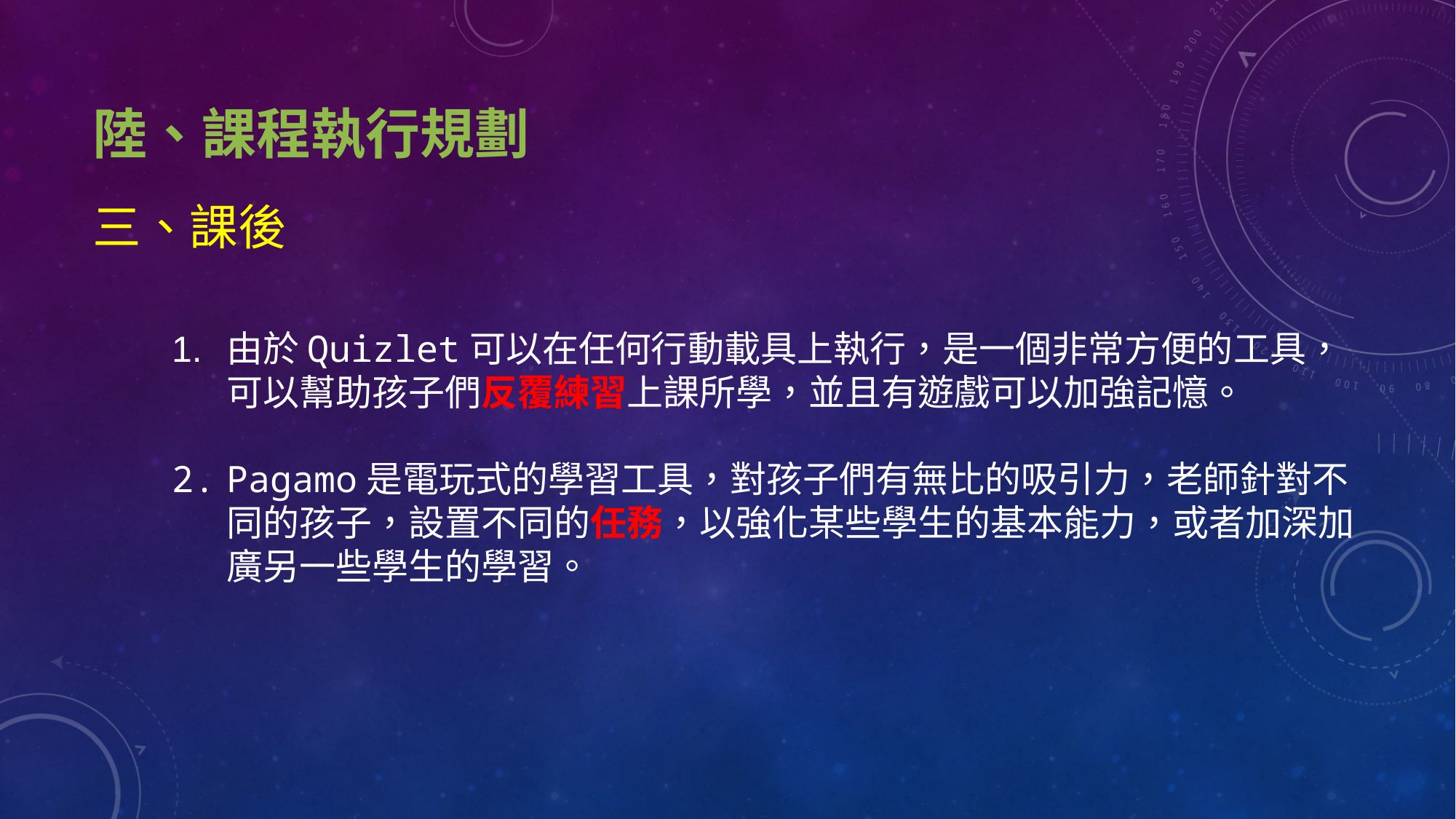

陸、課程執行規劃
# 三、課後
由於Quizlet可以在任何行動載具上執行，是一個非常方便的工具，可以幫助孩子們反覆練習上課所學，並且有遊戲可以加強記憶。
Pagamo是電玩式的學習工具，對孩子們有無比的吸引力，老師針對不同的孩子，設置不同的任務，以強化某些學生的基本能力，或者加深加廣另一些學生的學習。